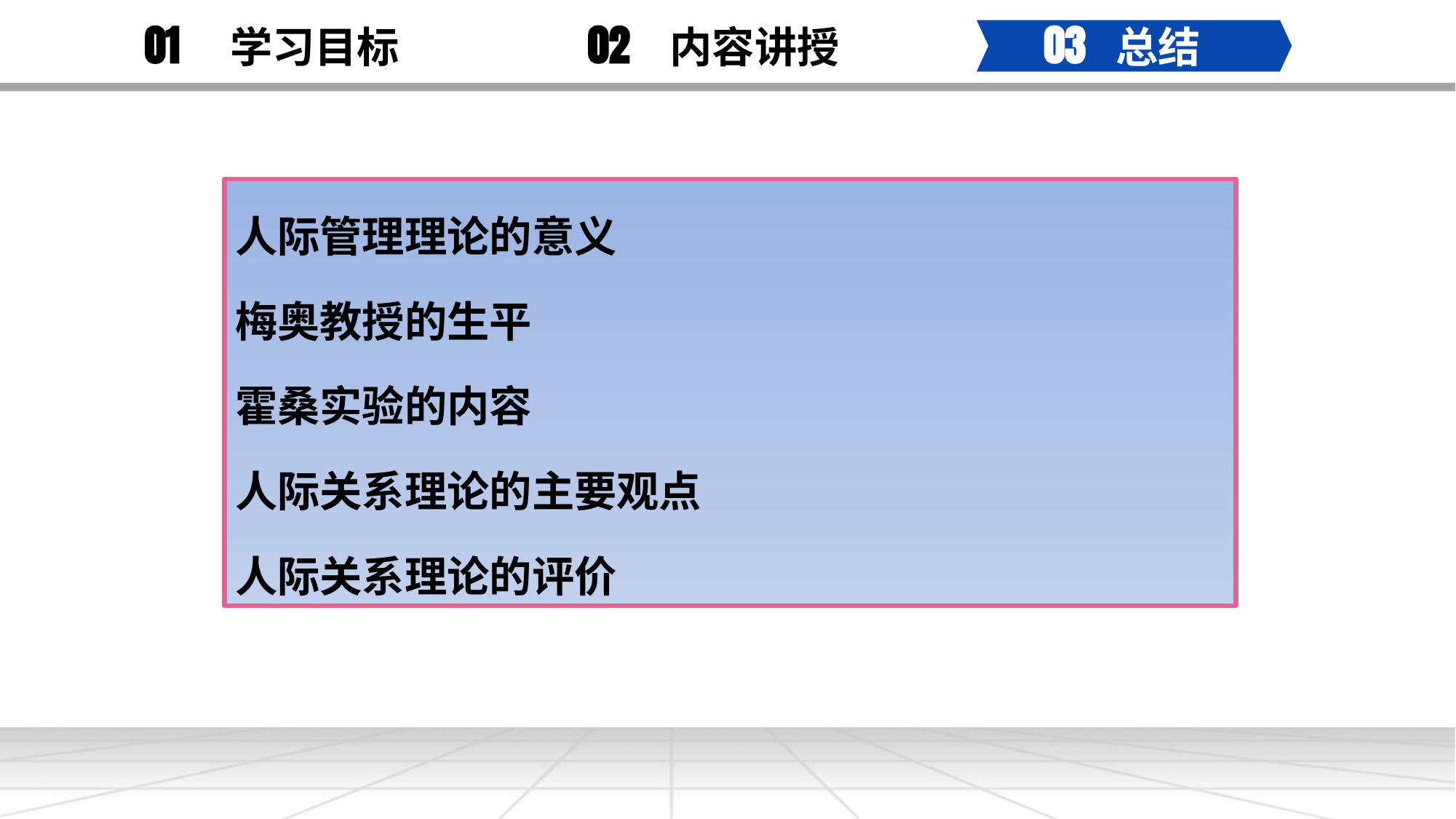

02   内容讲授
03  总结
01    学习目标

人际管理理论的意义
梅奥教授的生平
霍桑实验的内容
人际关系理论的主要观点
人际关系理论的评价